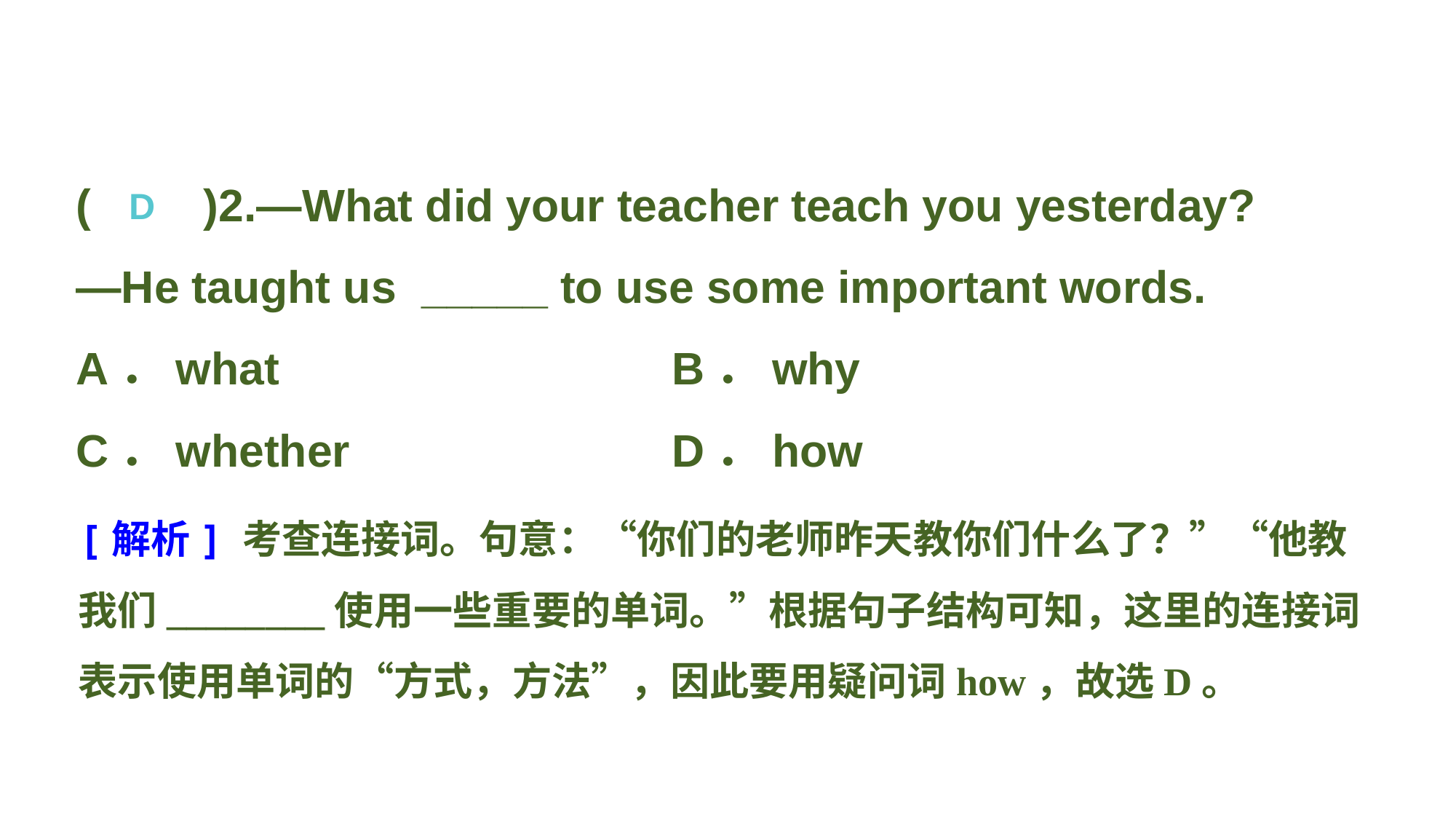

(　　)2.—What did your teacher teach you yesterday?
—He taught us  _____ to use some important words.
A．what  				B．why
C．whether  			D．how
D
[解析] 考查连接词。句意：“你们的老师昨天教你们什么了？”“他教我们________使用一些重要的单词。”根据句子结构可知，这里的连接词表示使用单词的“方式，方法”，因此要用疑问词how，故选D。